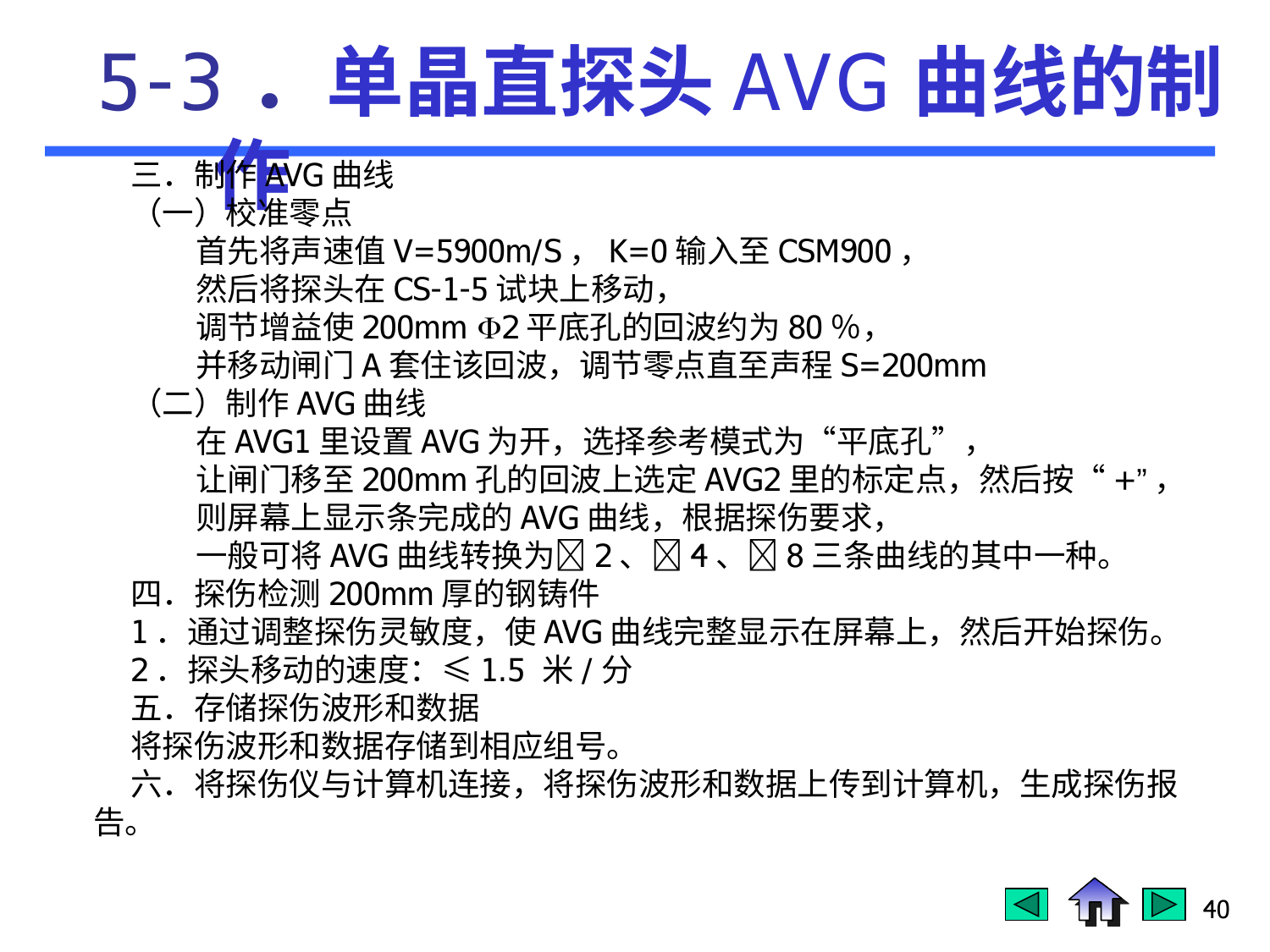

# 5-3．单晶直探头AVG曲线的制作
三．制作AVG曲线
（一）校准零点
        首先将声速值V=5900m/S，K=0输入至CSM900，
        然后将探头在CS-1-5试块上移动，
        调节增益使200mm Φ2平底孔的回波约为80％，
        并移动闸门A套住该回波，调节零点直至声程S=200mm
（二）制作AVG曲线
        在AVG1里设置AVG为开，选择参考模式为“平底孔”，
        让闸门移至200mm孔的回波上选定AVG2里的标定点，然后按“+”，
        则屏幕上显示条完成的AVG曲线，根据探伤要求，
        一般可将AVG曲线转换为Φ2、Φ4、Φ8三条曲线的其中一种。
四．探伤检测200mm厚的钢铸件
1．通过调整探伤灵敏度，使AVG曲线完整显示在屏幕上，然后开始探伤。
2．探头移动的速度：≤1.5 米/分
五．存储探伤波形和数据
将探伤波形和数据存储到相应组号。
六．将探伤仪与计算机连接，将探伤波形和数据上传到计算机，生成探伤报告。

40